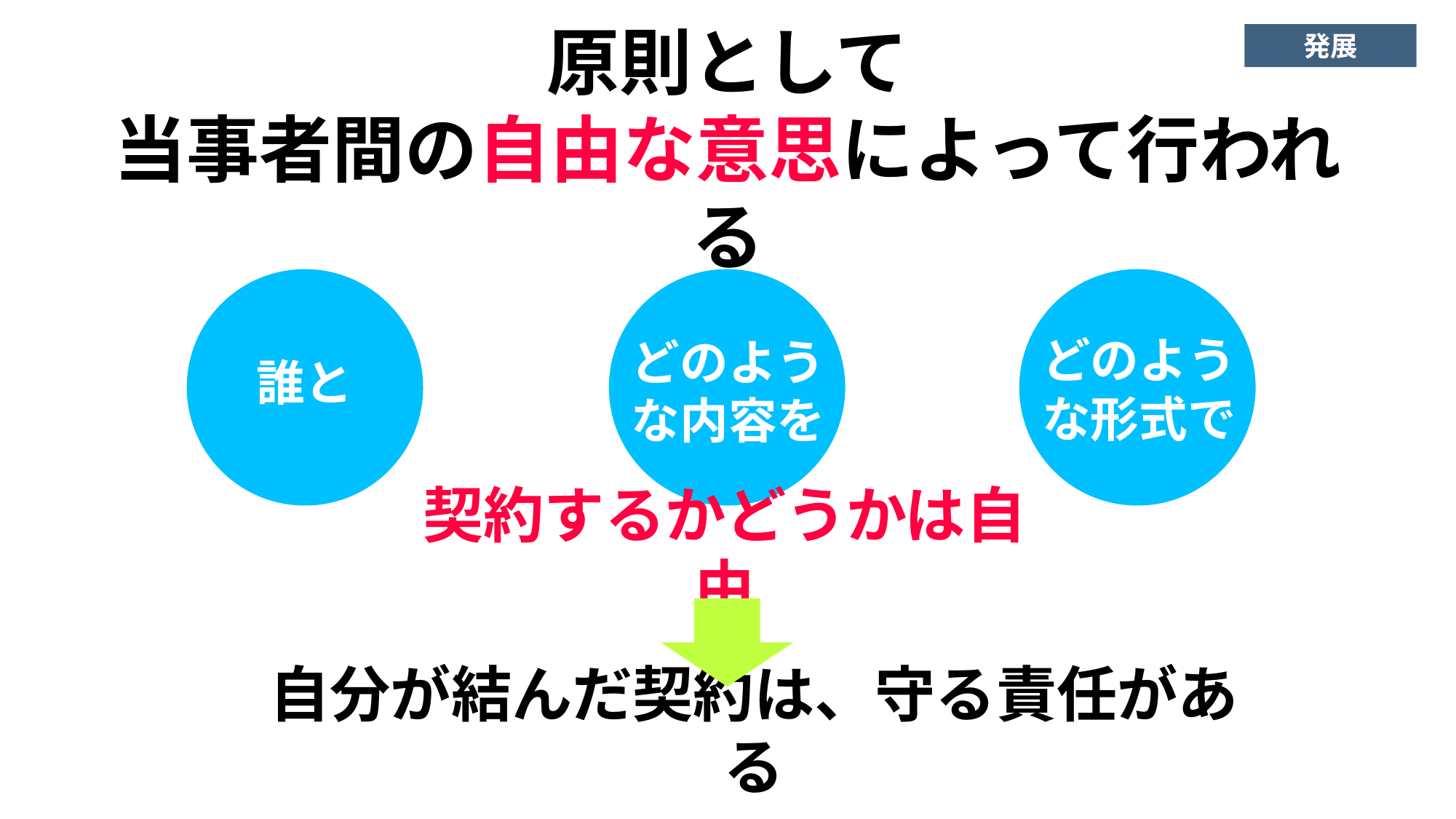

発展
原則として
当事者間の自由な意思によって行われる

誰と

どのような内容を

どのような形式で
契約するかどうかは自由

自分が結んだ契約は、守る責任がある